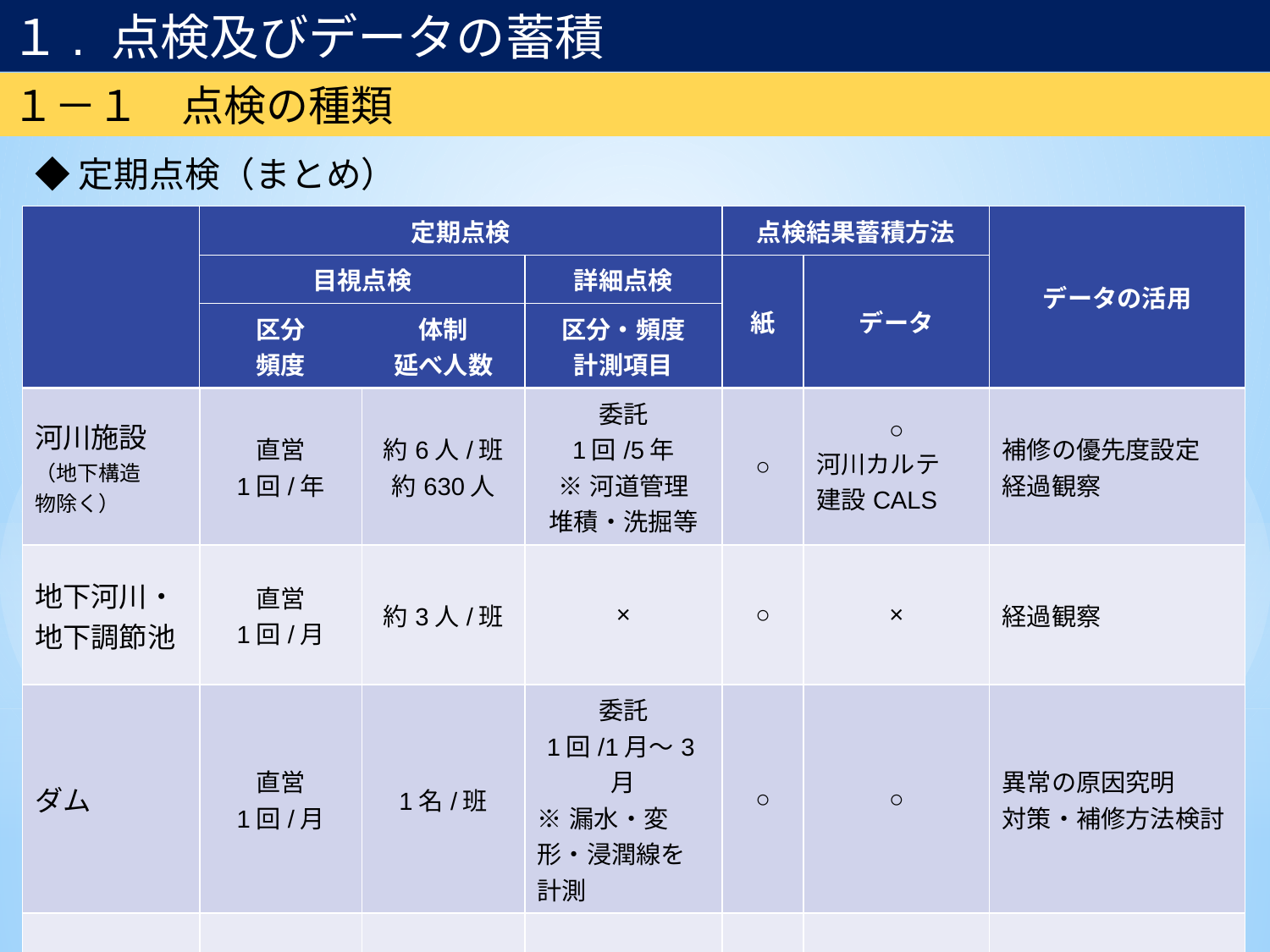

１. 点検及びデータの蓄積
１－１　点検の種類
◆定期点検（まとめ）
|  | 定期点検 |  |  | 点検結果蓄積方法 |  | データの活用 |
| --- | --- | --- | --- | --- | --- | --- |
|  | 目視点検 |  | 詳細点検 | 紙 | データ |  |
|  | 区分 頻度 | 体制 延べ人数 | 区分・頻度 計測項目 |  |  |  |
| 河川施設 （地下構造 物除く） | 直営 1回/年 | 約6人/班 約630人 | 委託 1回/5年 ※河道管理 堆積・洗掘等 | ○ | ○ 河川カルテ 建設CALS | 補修の優先度設定 経過観察 |
| 地下河川・ 地下調節池 | 直営 1回/月 | 約3人/班 | × | ○ | × | 経過観察 |
| ダム | 直営 1回/月 | 1名/班 | 委託 1回/1月～3月 ※漏水・変形・浸潤線を計測 | ○ | ○ | 異常の原因究明 対策・補修方法検討 |
| 砂防 | 直営 1回/3年 | 事務所により異なる | × | ○ | × | 経過観察 |
7